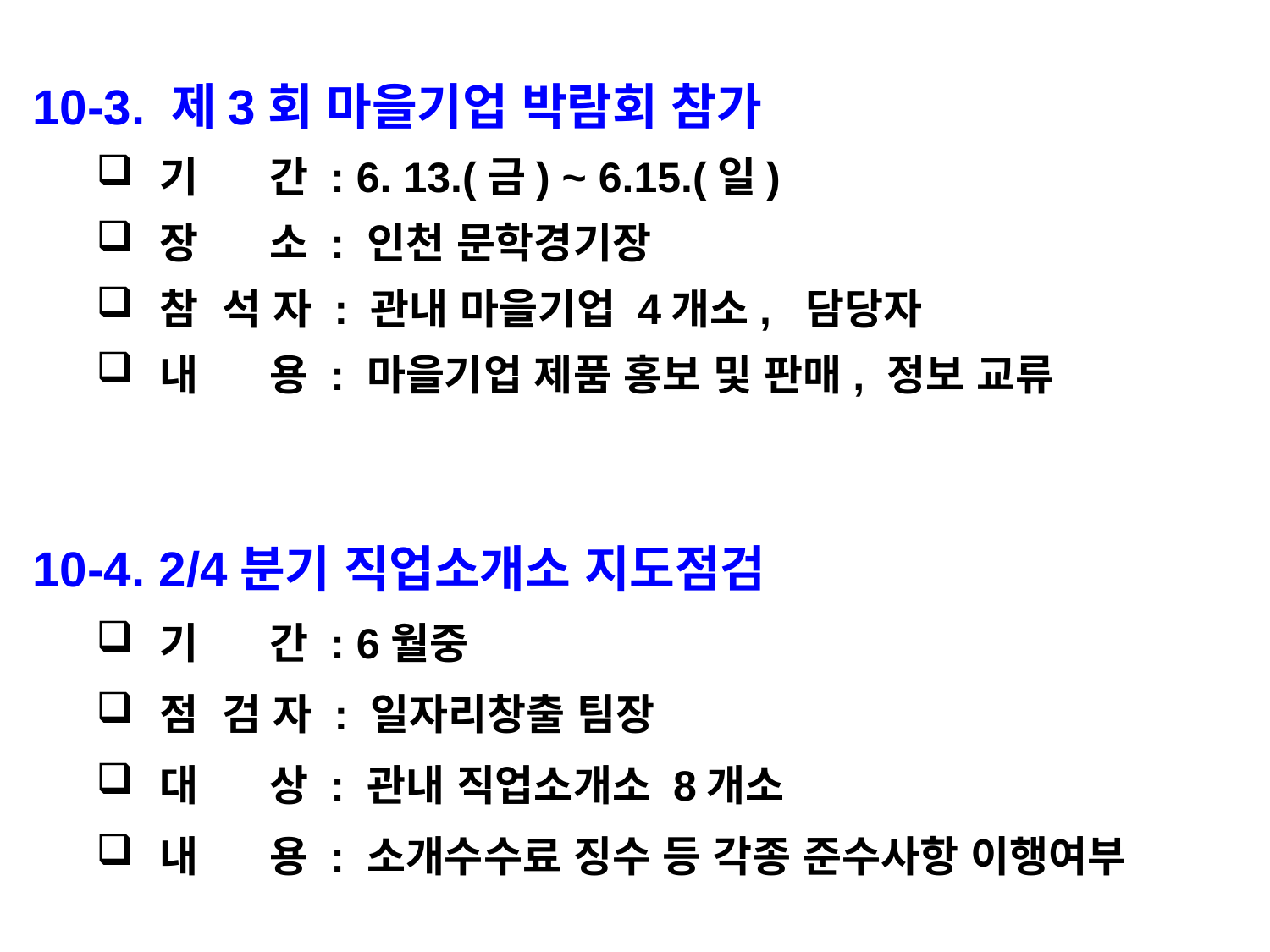

10-3. 제3회 마을기업 박람회 참가
기      간 : 6. 13.(금) ~ 6.15.(일)
장      소 : 인천 문학경기장
참  석 자 : 관내 마을기업 4개소,  담당자
내      용 : 마을기업 제품 홍보 및 판매, 정보 교류

10-4. 2/4분기 직업소개소 지도점검
기      간 : 6월중
점  검 자 : 일자리창출 팀장
대      상 : 관내 직업소개소 8개소
내      용 : 소개수수료 징수 등 각종 준수사항 이행여부